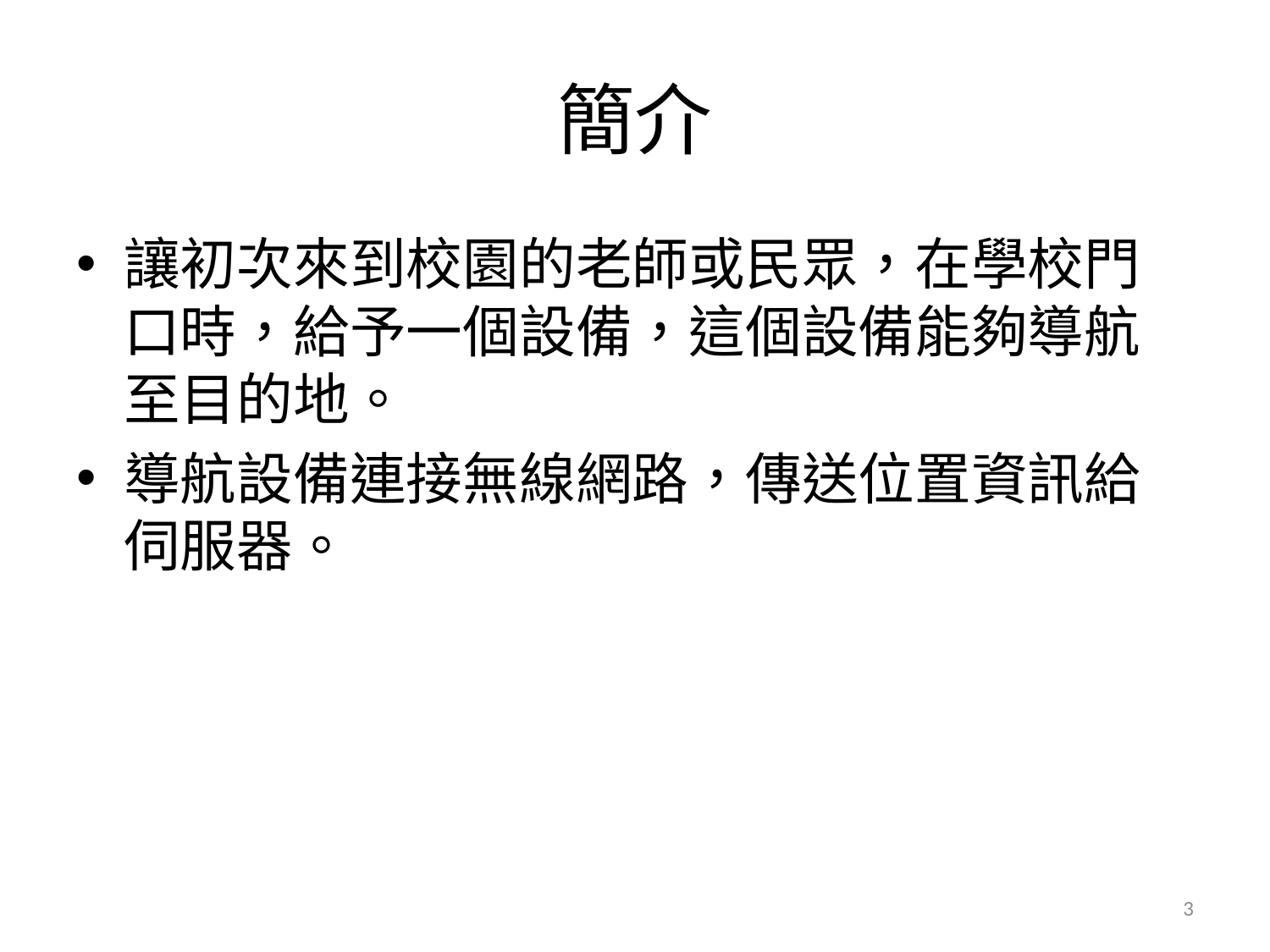

# 簡介
讓初次來到校園的老師或民眾，在學校門口時，給予一個設備，這個設備能夠導航至目的地。
導航設備連接無線網路，傳送位置資訊給伺服器。
3